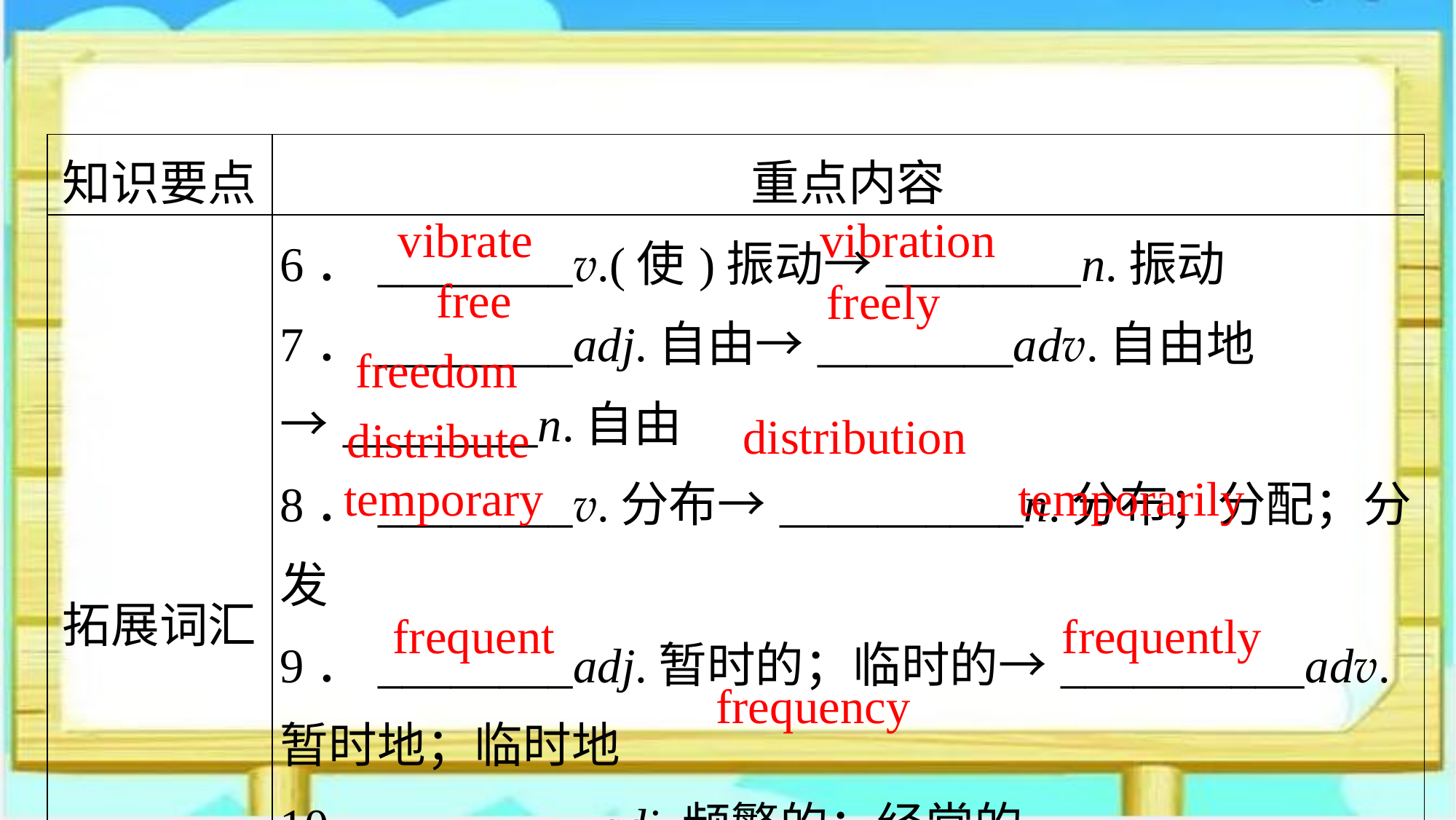

| 知识要点 | 重点内容 |
| --- | --- |
| 拓展词汇 | 6．\_\_\_\_\_\_\_\_v.(使)振动→\_\_\_\_\_\_\_\_n.振动 7．\_\_\_\_\_\_\_\_adj.自由→\_\_\_\_\_\_\_\_adv.自由地→\_\_\_\_\_\_\_\_n.自由 8．\_\_\_\_\_\_\_\_v.分布→\_\_\_\_\_\_\_\_\_\_n.分布；分配；分发 9．\_\_\_\_\_\_\_\_adj.暂时的；临时的→\_\_\_\_\_\_\_\_\_\_adv.暂时地；临时地 10．\_\_\_\_\_\_\_\_adj.频繁的；经常的→\_\_\_\_\_\_\_\_\_\_\_adv.频繁地；经常地→\_\_\_\_\_\_\_\_\_\_\_\_n.频率；频繁 |
vibration
vibrate
free
freely
freedom
distribution
distribute
temporary
temporarily
frequent
frequently
frequency